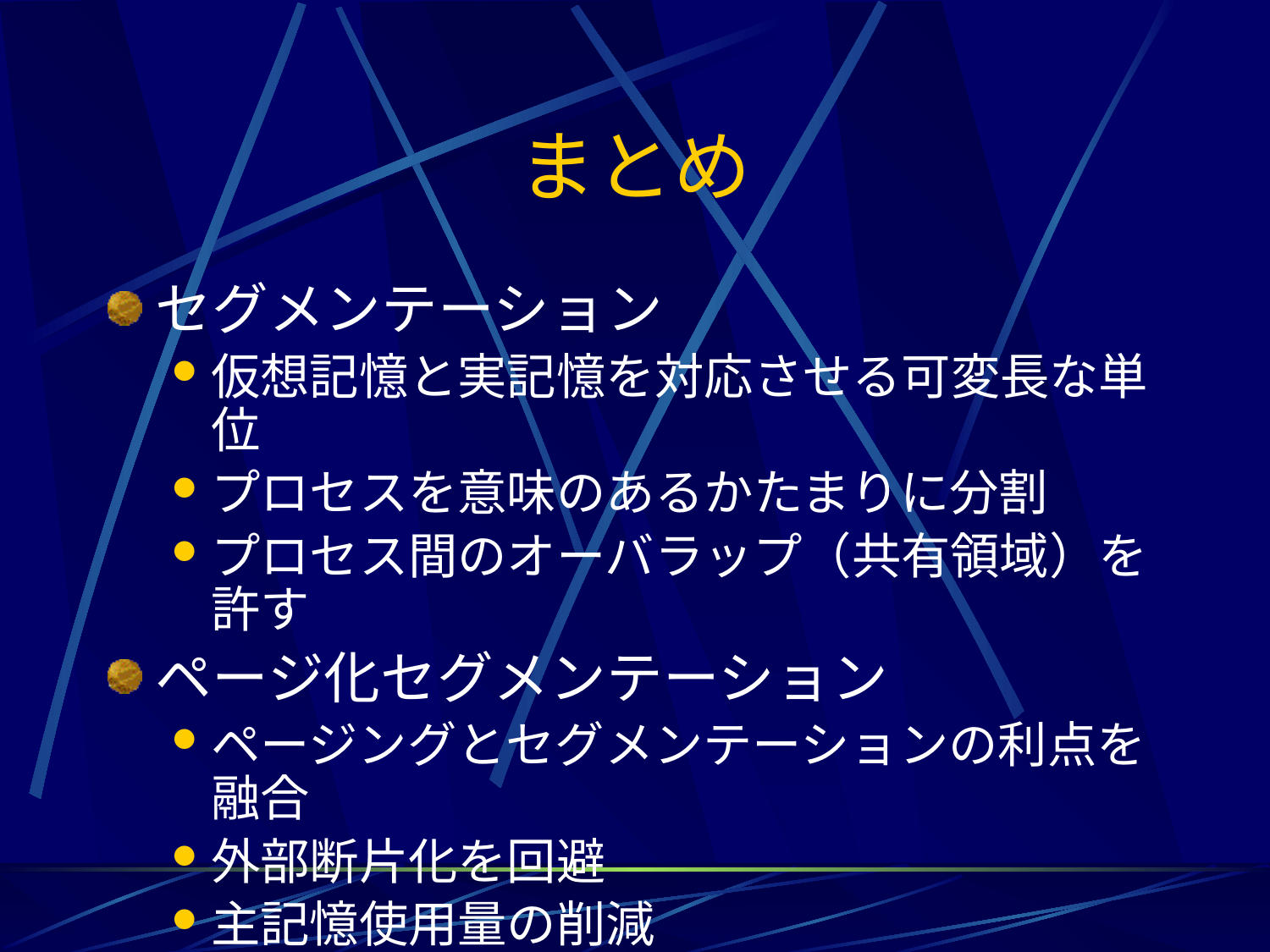

# まとめ
セグメンテーション
仮想記憶と実記憶を対応させる可変長な単位
プロセスを意味のあるかたまりに分割
プロセス間のオーバラップ（共有領域）を許す
ページ化セグメンテーション
ページングとセグメンテーションの利点を融合
外部断片化を回避
主記憶使用量の削減